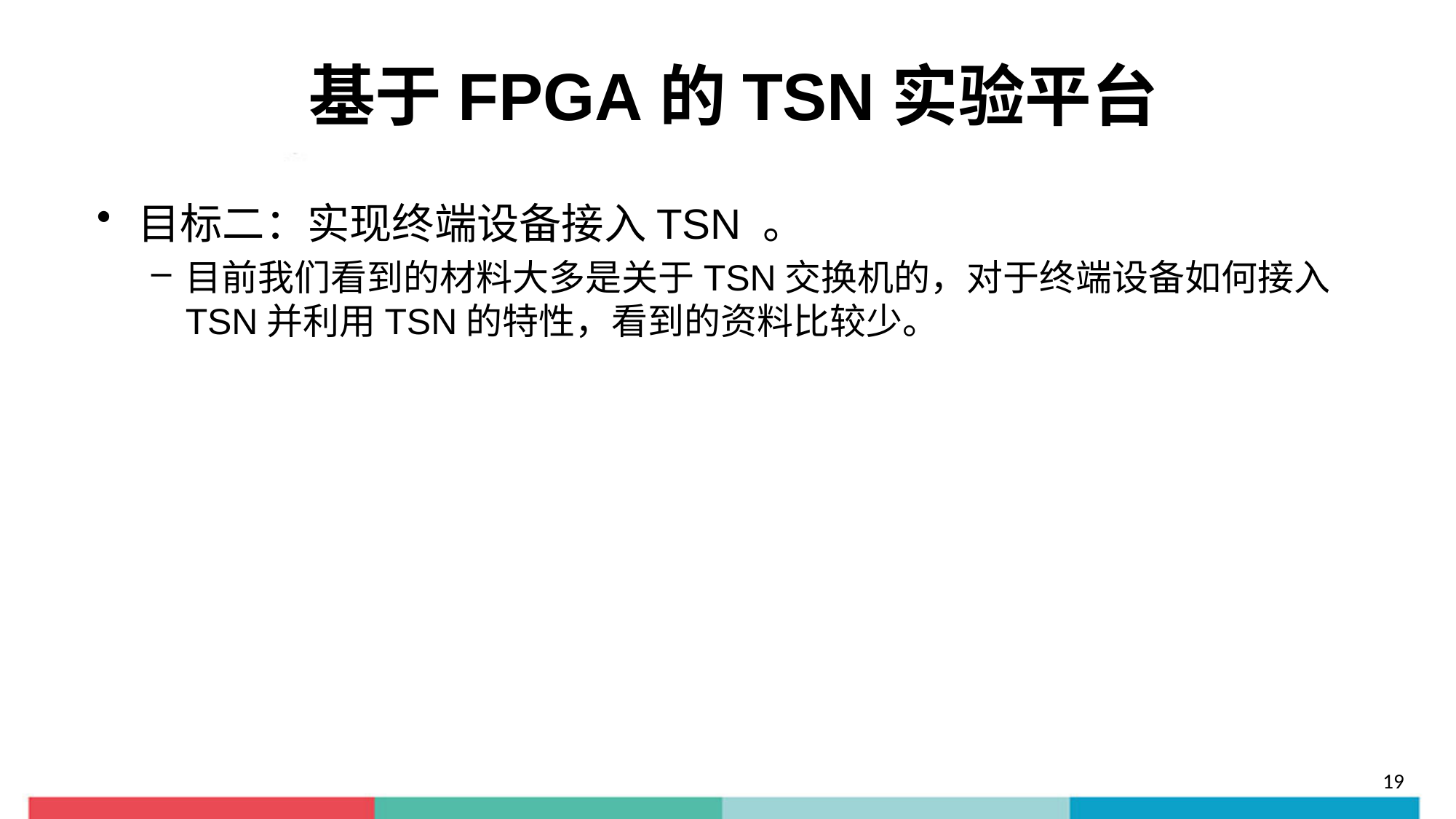

# 基于FPGA的TSN实验平台
目标二：实现终端设备接入TSN 。
目前我们看到的材料大多是关于TSN交换机的，对于终端设备如何接入TSN并利用TSN的特性，看到的资料比较少。

19